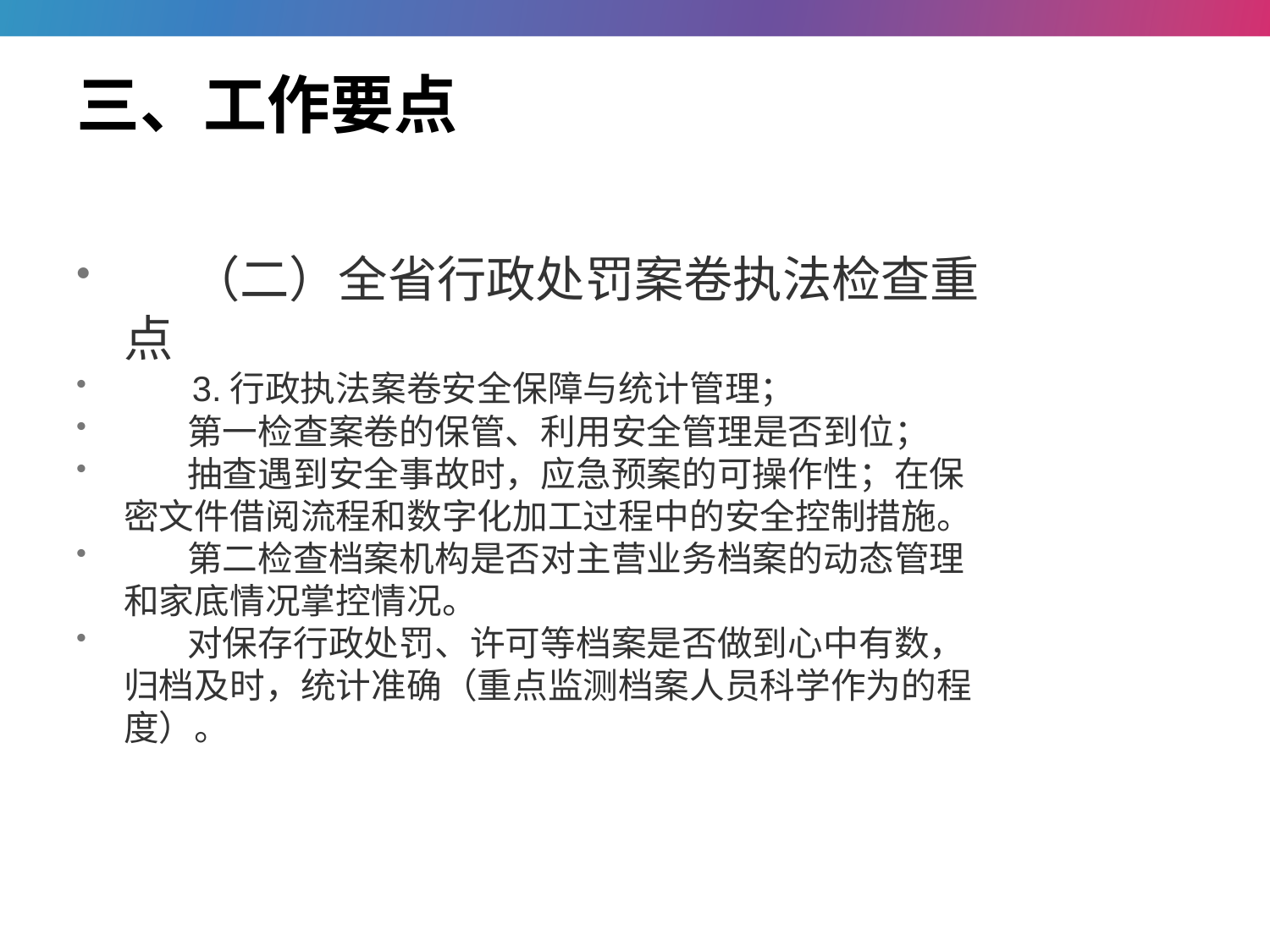

# 三、工作要点
     （二）全省行政处罚案卷执法检查重点
       3.行政执法案卷安全保障与统计管理；
       第一检查案卷的保管、利用安全管理是否到位；
       抽查遇到安全事故时，应急预案的可操作性；在保密文件借阅流程和数字化加工过程中的安全控制措施。
       第二检查档案机构是否对主营业务档案的动态管理和家底情况掌控情况。
       对保存行政处罚、许可等档案是否做到心中有数，归档及时，统计准确（重点监测档案人员科学作为的程度）。